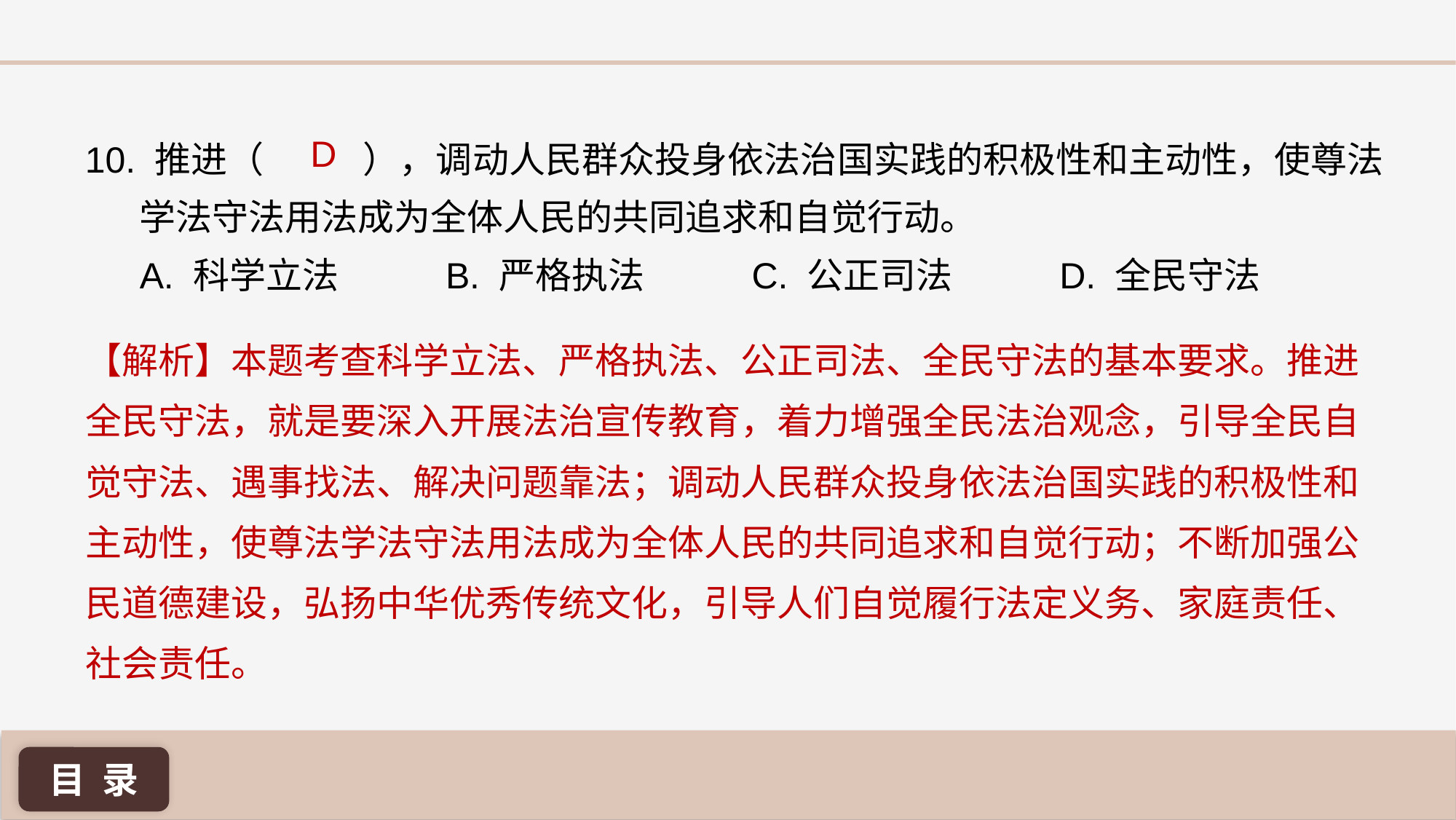

D
10. 推进（            ），调动人民群众投身依法治国实践的积极性和主动性，使尊法学法守法用法成为全体人民的共同追求和自觉行动。
A. 科学立法            B. 严格执法            C. 公正司法            D. 全民守法
【解析】本题考查科学立法、严格执法、公正司法、全民守法的基本要求。推进全民守法，就是要深入开展法治宣传教育，着力增强全民法治观念，引导全民自觉守法、遇事找法、解决问题靠法；调动人民群众投身依法治国实践的积极性和主动性，使尊法学法守法用法成为全体人民的共同追求和自觉行动；不断加强公民道德建设，弘扬中华优秀传统文化，引导人们自觉履行法定义务、家庭责任、社会责任。